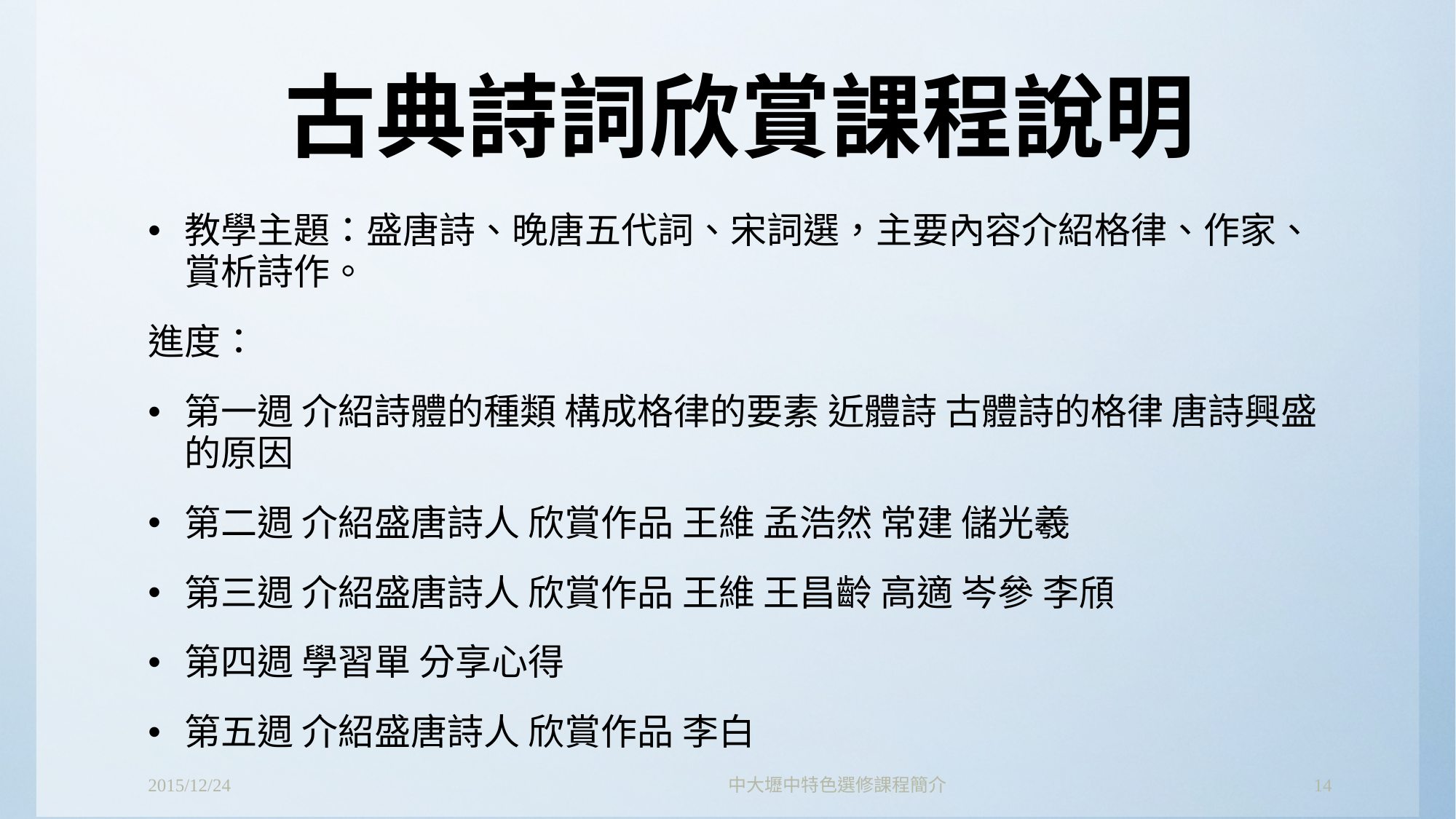

# 古典詩詞欣賞課程說明
教學主題：盛唐詩、晚唐五代詞、宋詞選，主要內容介紹格律、作家、賞析詩作。
進度：
第一週 介紹詩體的種類 構成格律的要素 近體詩 古體詩的格律 唐詩興盛的原因
第二週 介紹盛唐詩人 欣賞作品 王維 孟浩然 常建 儲光羲
第三週 介紹盛唐詩人 欣賞作品 王維 王昌齡 高適 岑參 李頎
第四週 學習單 分享心得
第五週 介紹盛唐詩人 欣賞作品 李白
2015/12/24
中大壢中特色選修課程簡介
14